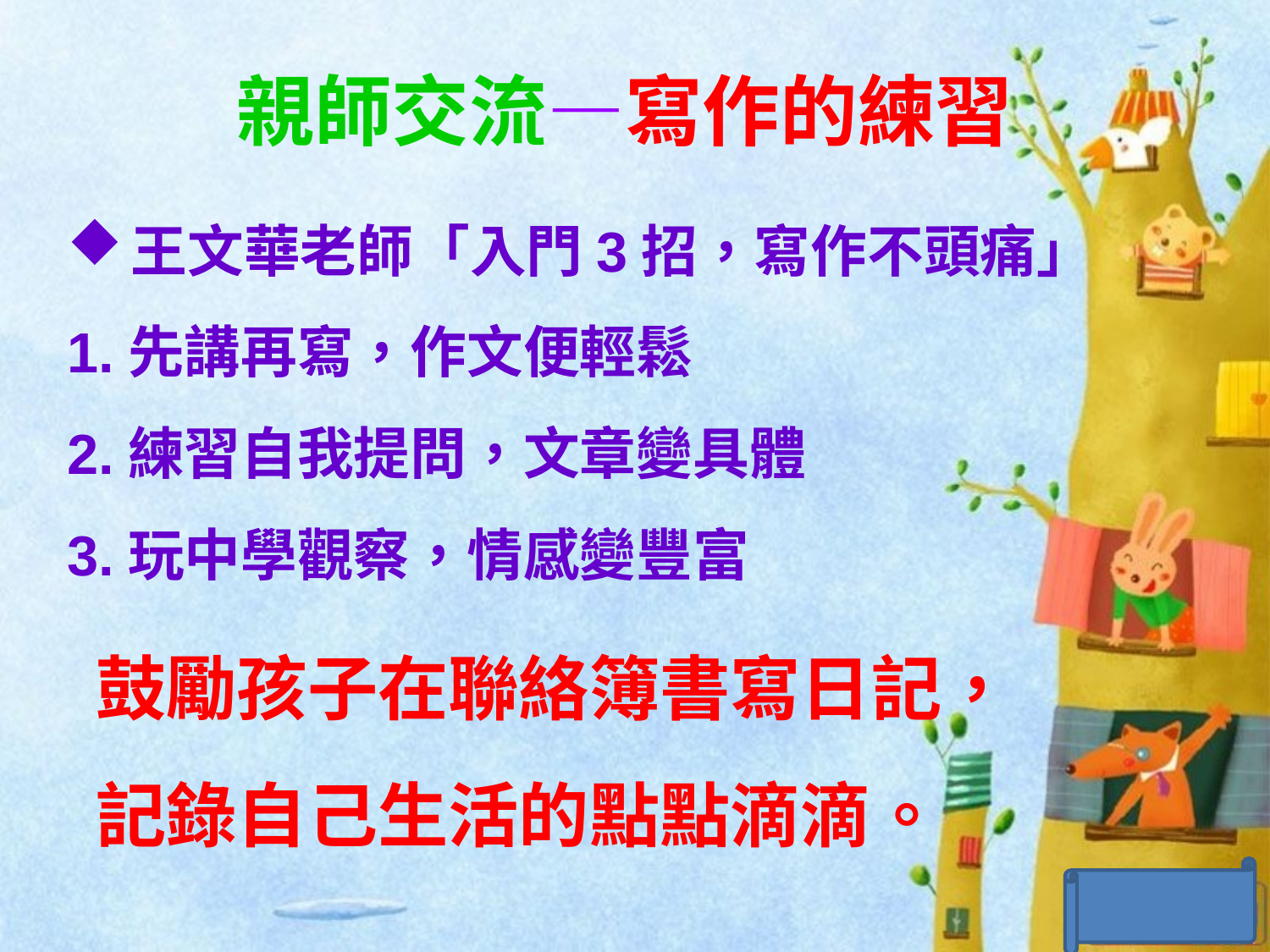

親師交流—寫作的練習
王文華老師「入門3招，寫作不頭痛」
1.先講再寫，作文便輕鬆
2.練習自我提問，文章變具體
3.玩中學觀察，情感變豐富
鼓勵孩子在聯絡簿書寫日記，記錄自己生活的點點滴滴。